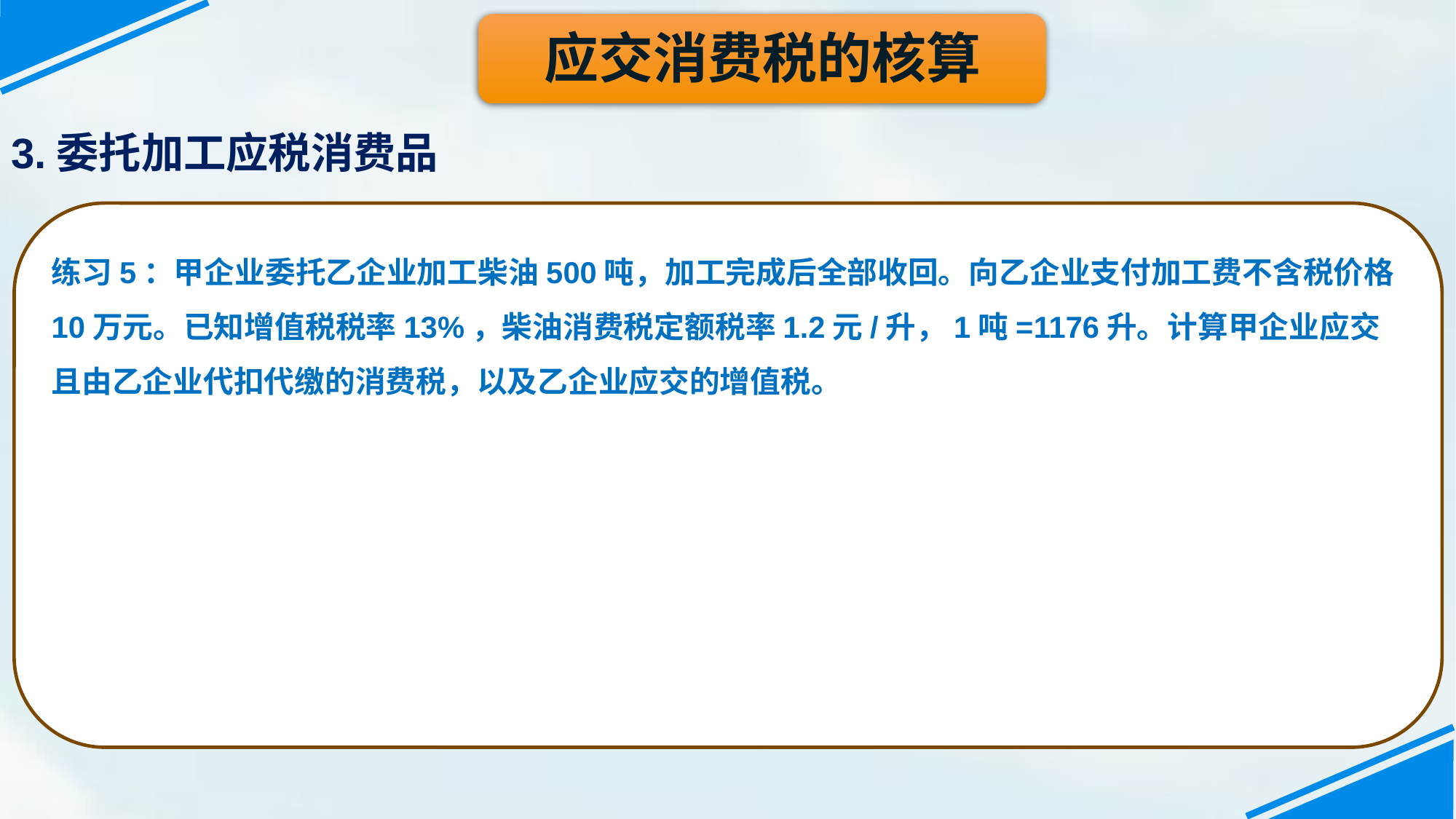

应交消费税的核算
3.委托加工应税消费品
练习5：甲企业委托乙企业加工柴油500吨，加工完成后全部收回。向乙企业支付加工费不含税价格10万元。已知增值税税率13%，柴油消费税定额税率1.2元/升，1吨=1176升。计算甲企业应交且由乙企业代扣代缴的消费税，以及乙企业应交的增值税。